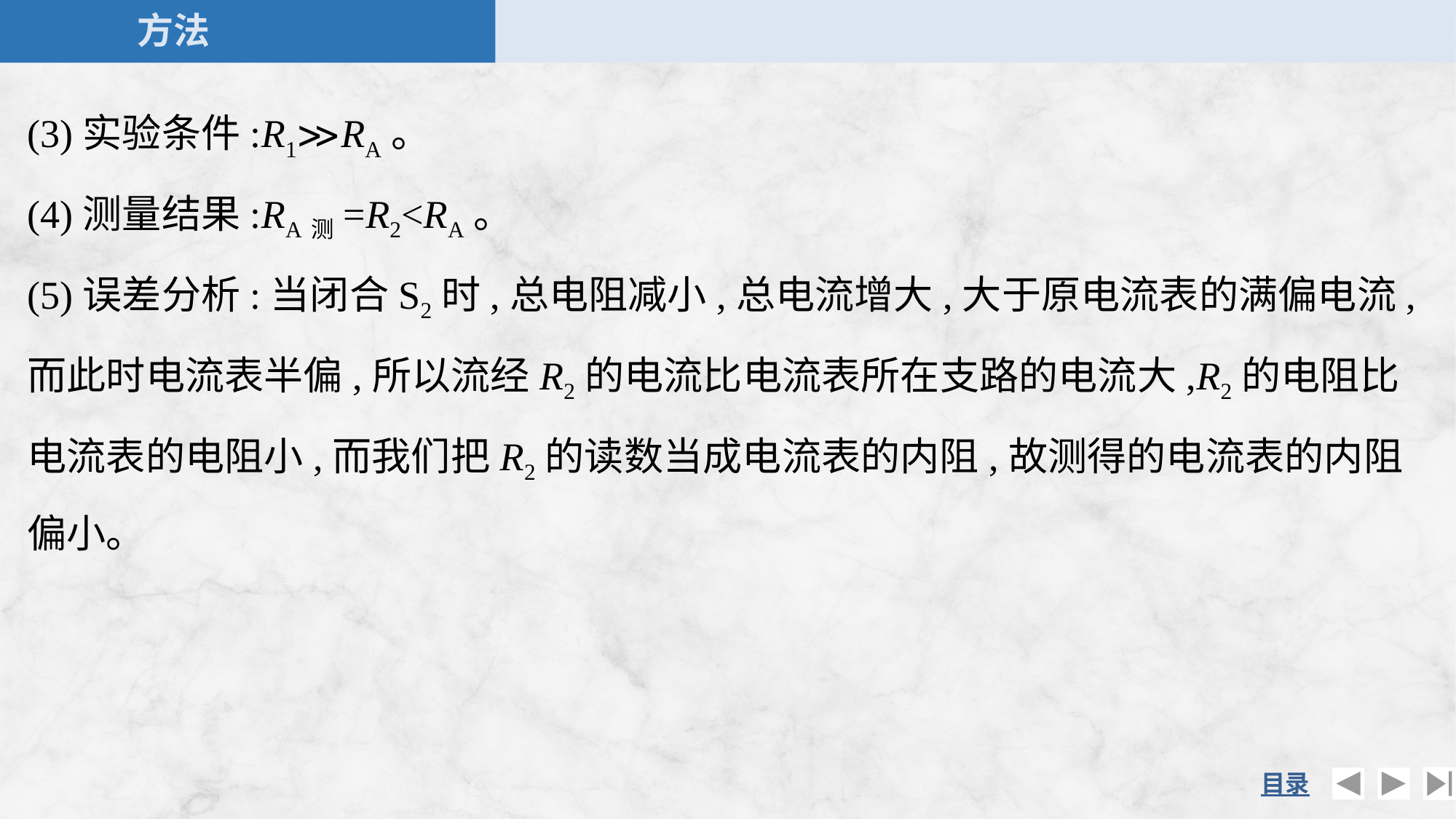

(3)实验条件:R1≫RA。
(4)测量结果:RA测=R2<RA。
(5)误差分析:当闭合S2时,总电阻减小,总电流增大,大于原电流表的满偏电流,而此时电流表半偏,所以流经R2的电流比电流表所在支路的电流大,R2的电阻比电流表的电阻小,而我们把R2的读数当成电流表的内阻,故测得的电流表的内阻偏小。